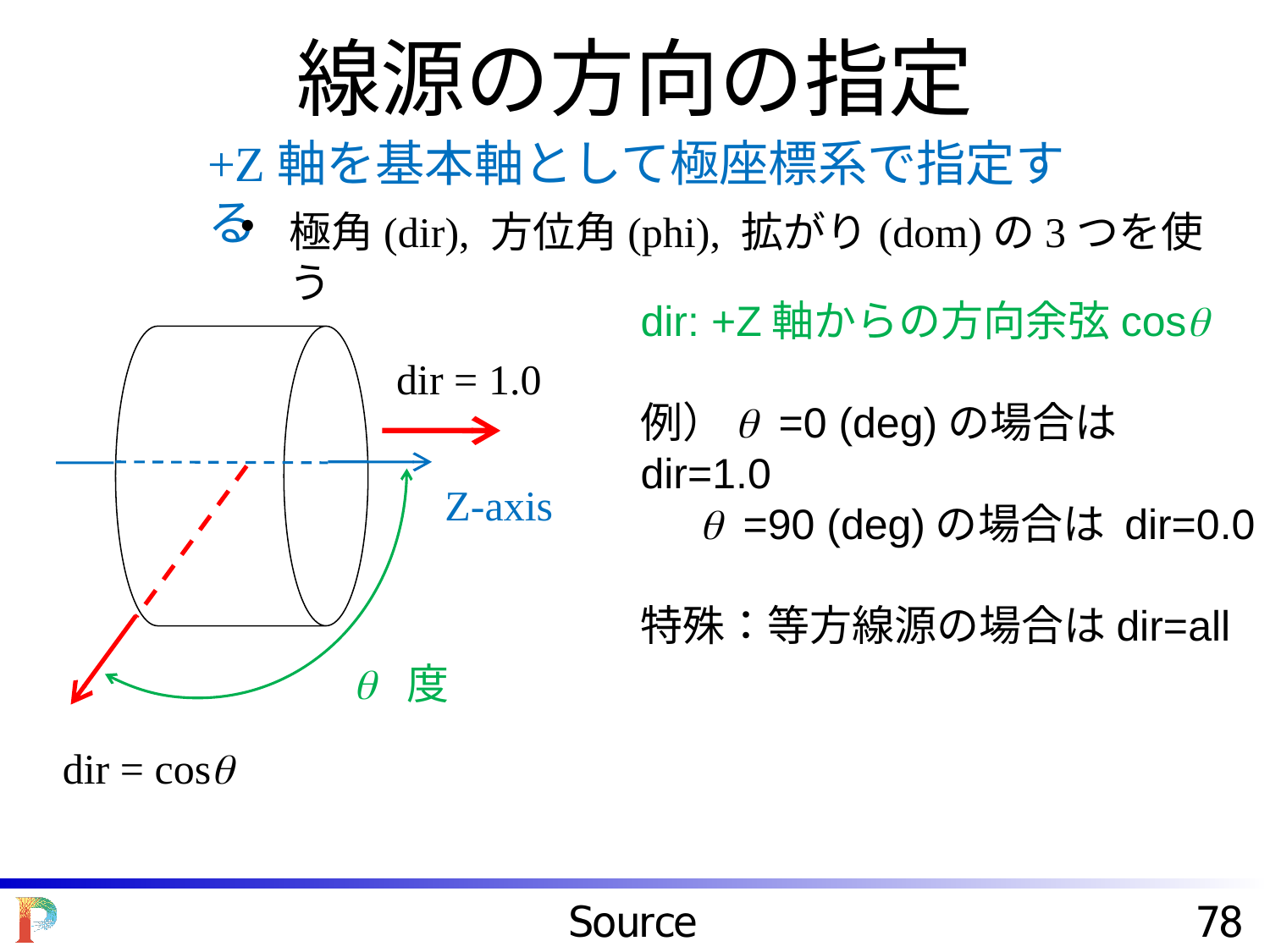

線源の方向の指定
+Z軸を基本軸として極座標系で指定する
極角(dir), 方位角(phi), 拡がり(dom)の3つを使う
dir: +Z軸からの方向余弦cosθ

例）θ =0 (deg)の場合は dir=1.0
     θ =90 (deg)の場合は dir=0.0

特殊：等方線源の場合はdir=all
dir = 1.0

Z-axis

θ 度

dir = cosθ
Source